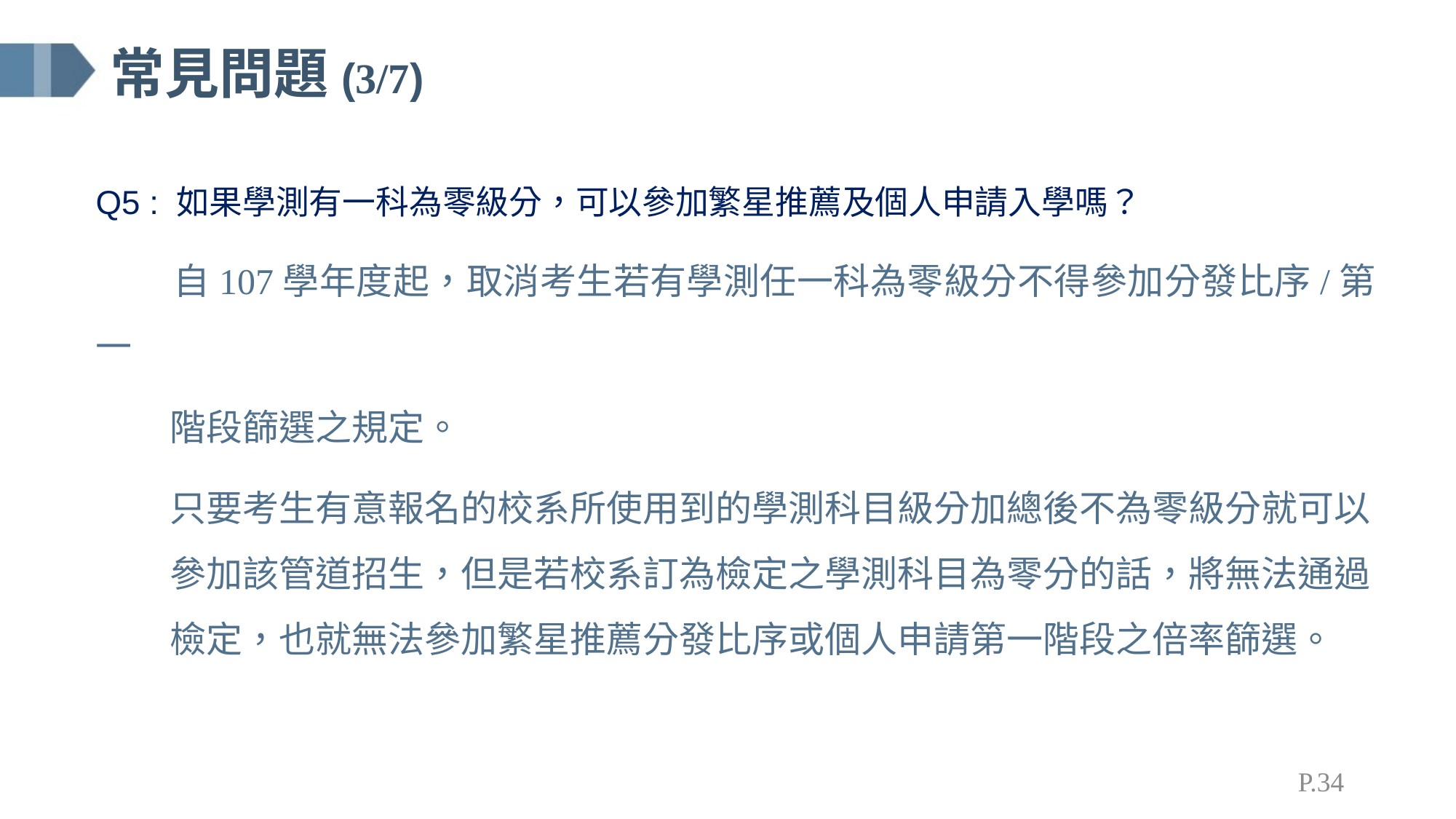

# 常見問題(3/7)
Q5 : 如果學測有一科為零級分，可以參加繁星推薦及個人申請入學嗎？
        自107學年度起，取消考生若有學測任一科為零級分不得參加分發比序/第一
        階段篩選之規定。
        只要考生有意報名的校系所使用到的學測科目級分加總後不為零級分就可以
        參加該管道招生，但是若校系訂為檢定之學測科目為零分的話，將無法通過
        檢定，也就無法參加繁星推薦分發比序或個人申請第一階段之倍率篩選。

P.34